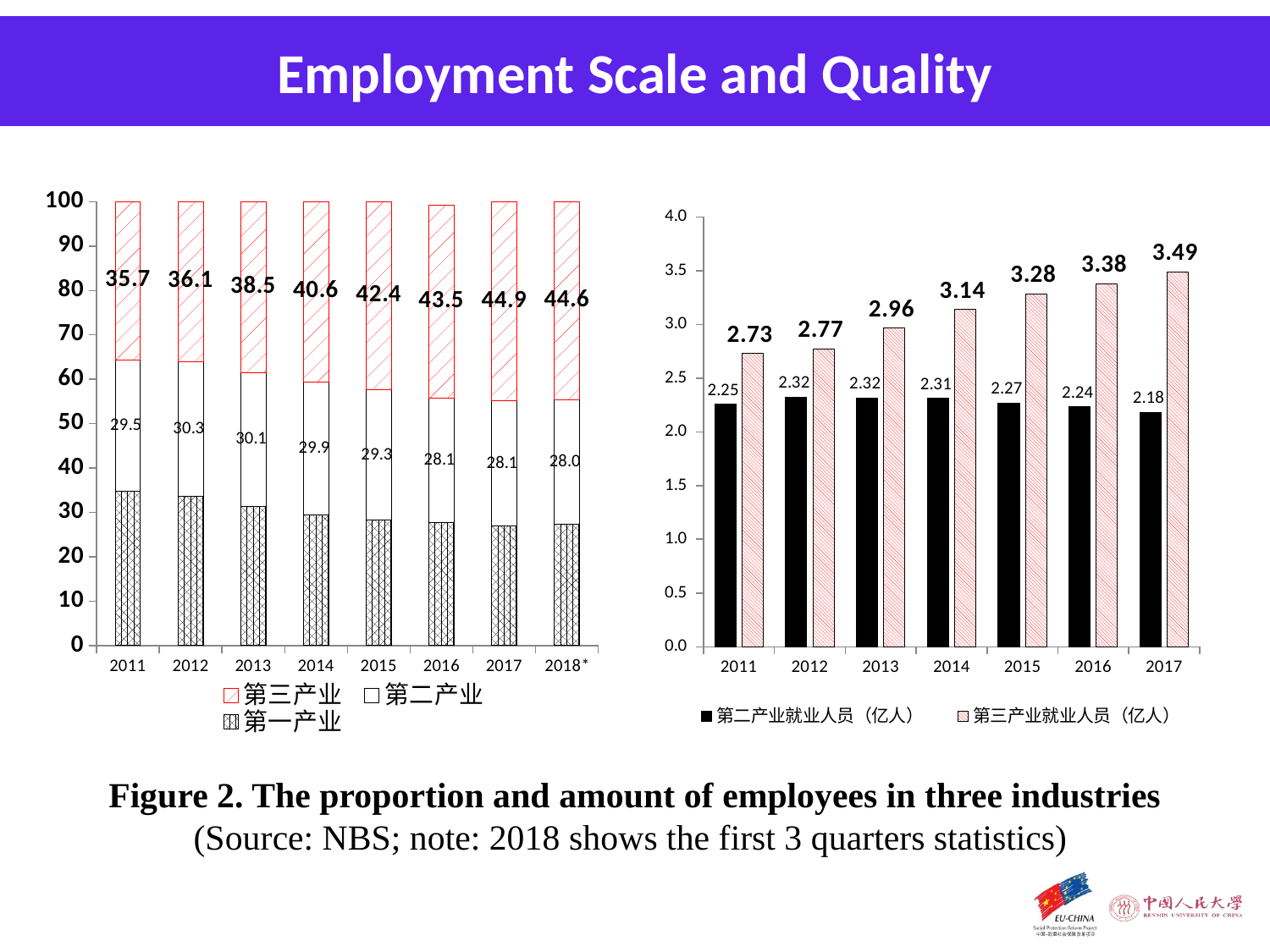

Employment Scale and Quality

### Chart

| Category | 第一产业 | 第二产业 | 第三产业 |
|---|---|---|---|
| 2011 | 34.8 | 29.5 | 35.7 |
| 2012 | 33.6 | 30.3 | 36.1 |
| 2013 | 31.4 | 30.1 | 38.5 |
| 2014 | 29.5 | 29.9 | 40.6 |
| 2015 | 28.3 | 29.3 | 42.4 |
| 2016 | 27.7 | 28.1 | 43.5 |
| 2017 | 27.0 | 28.1 | 44.9 |
| 2018* | 27.4 | 28.0 | 44.6 |

### Chart

| Category | 第二产业就业人员（亿人） | 第三产业就业人员（亿人） |
|---|---|---|
| 2011 | 2.2543900000000003 | 2.72819 |
| 2012 | 2.3241 | 2.769 |
| 2013 | 2.317 | 2.9636 |
| 2014 | 2.3099 | 3.1364 |
| 2015 | 2.2693 | 3.2839 |
| 2016 | 2.235 | 3.3757 |
| 2017 | 2.1824 | 3.4872 |
Figure 2. The proportion and amount of employees in three industries
(Source: NBS; note: 2018 shows the first 3 quarters statistics)